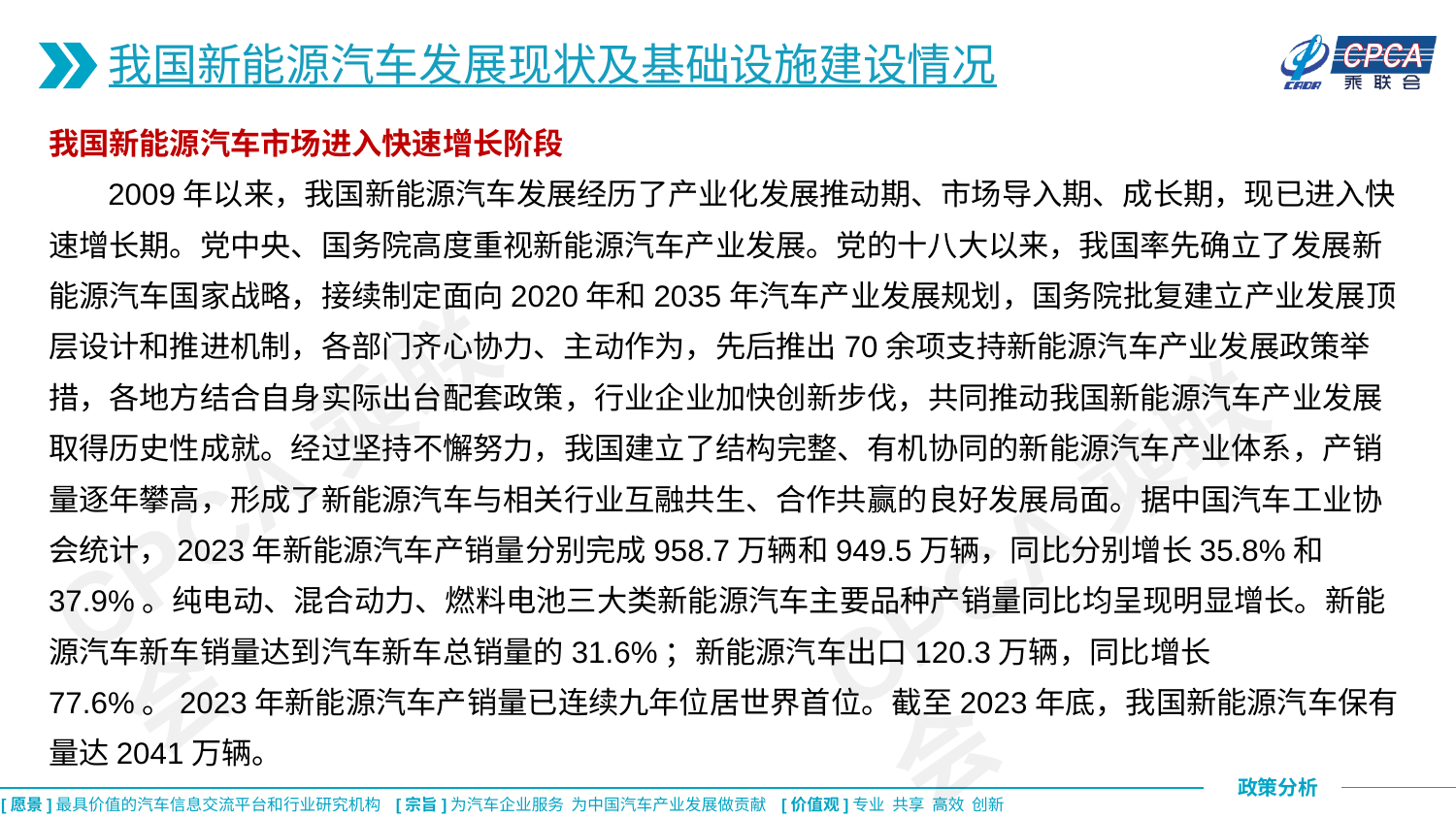

我国新能源汽车发展现状及基础设施建设情况
我国新能源汽车市场进入快速增长阶段
       2009年以来，我国新能源汽车发展经历了产业化发展推动期、市场导入期、成长期，现已进入快速增长期。党中央、国务院高度重视新能源汽车产业发展。党的十八大以来，我国率先确立了发展新能源汽车国家战略，接续制定面向2020年和2035年汽车产业发展规划，国务院批复建立产业发展顶层设计和推进机制，各部门齐心协力、主动作为，先后推出70余项支持新能源汽车产业发展政策举措，各地方结合自身实际出台配套政策，行业企业加快创新步伐，共同推动我国新能源汽车产业发展取得历史性成就。经过坚持不懈努力，我国建立了结构完整、有机协同的新能源汽车产业体系，产销量逐年攀高，形成了新能源汽车与相关行业互融共生、合作共赢的良好发展局面。据中国汽车工业协会统计，2023年新能源汽车产销量分别完成958.7万辆和949.5万辆，同比分别增长35.8%和37.9%。纯电动、混合动力、燃料电池三大类新能源汽车主要品种产销量同比均呈现明显增长。新能源汽车新车销量达到汽车新车总销量的31.6%；新能源汽车出口120.3万辆，同比增长77.6%。2023年新能源汽车产销量已连续九年位居世界首位。截至2023年底，我国新能源汽车保有量达2041万辆。
CPCA乘联会
CPCA乘联会